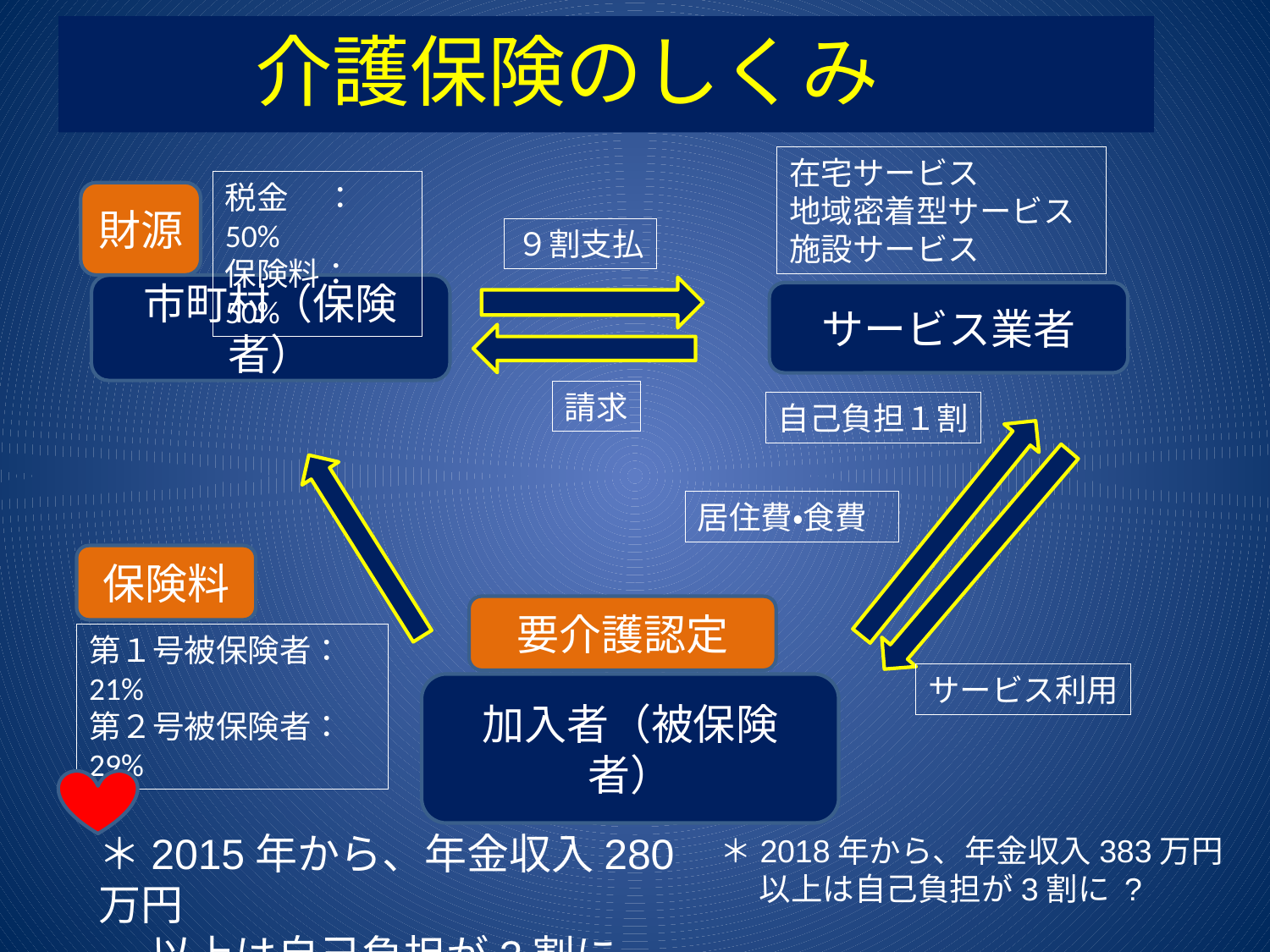

介護保険のしくみ
在宅サービス
地域密着型サービス
施設サービス
税金     ：50%
保険料： 50%
財源
９割支払
市町村（保険者）

サービス業者

請求
自己負担１割
居住費・食費

保険料
要介護認定
第１号被保険者：21%
第２号被保険者：29%
サービス利用
加入者（被保険者）

＊2015年から、年金収入280万円
　 以上は自己負担が2割に
＊2018年から、年金収入383万円
　 以上は自己負担が3割に ?